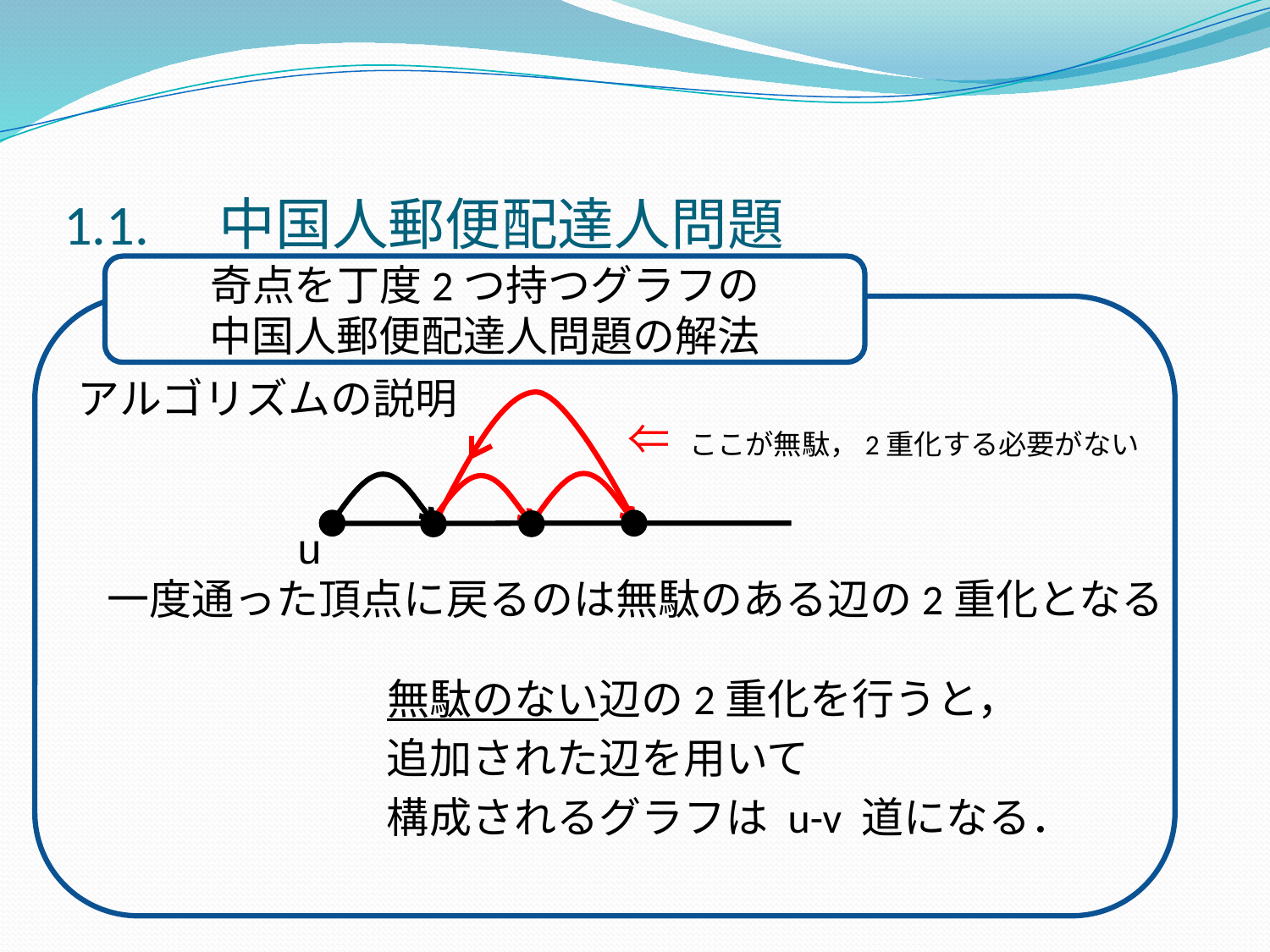

1.1.　中国人郵便配達人問題
奇点を丁度2つ持つグラフの
中国人郵便配達人問題の解法

　　　　　　         無駄のない辺の2重化を行うと，
　　　　　　         追加された辺を用いて
　　　　　　         構成されるグラフは u-v 道になる．

アルゴリズムの説明

⇐ ここが無駄，2重化する必要がない

u
一度通った頂点に戻るのは無駄のある辺の2重化となる